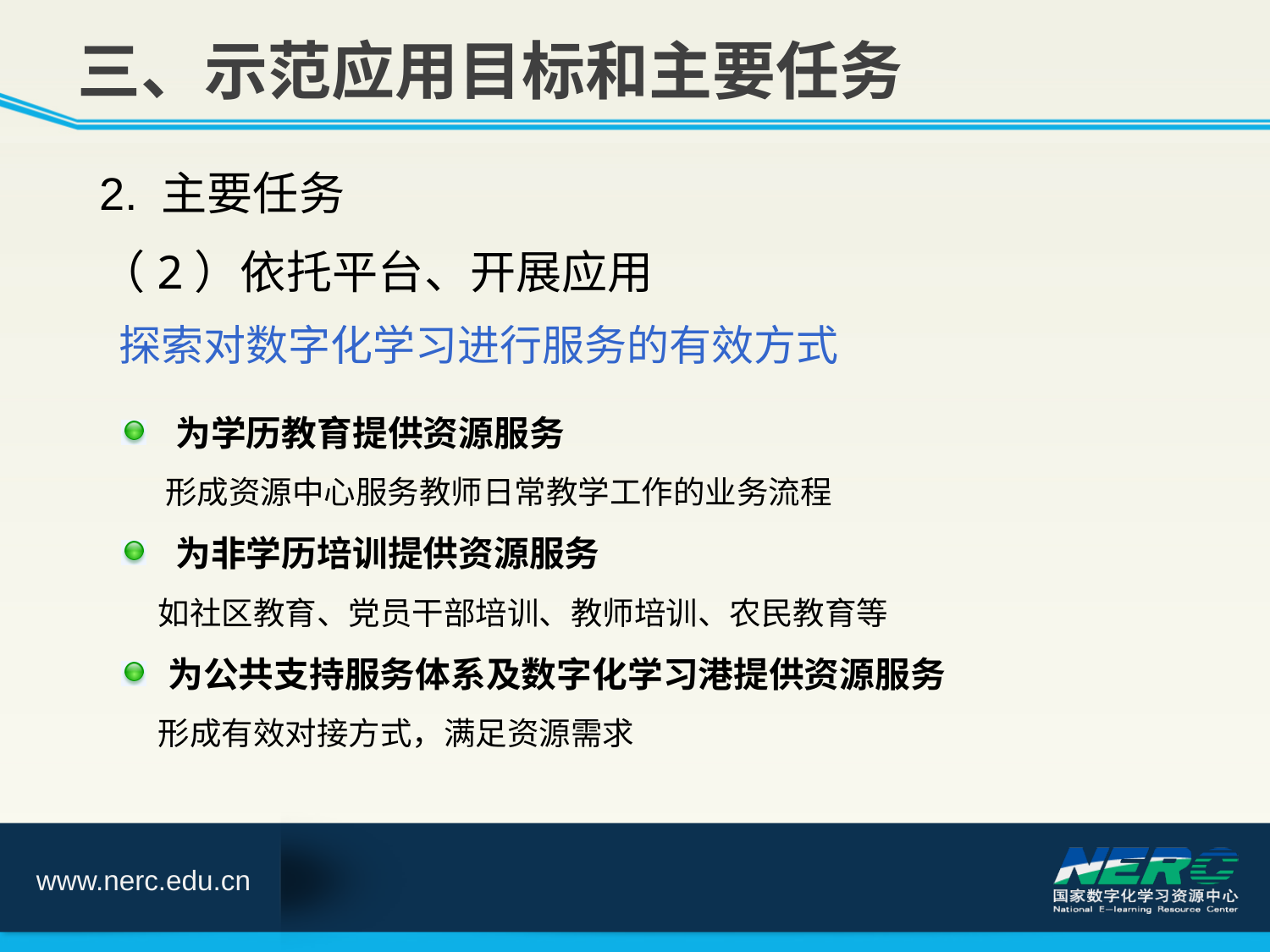

三、示范应用目标和主要任务
2. 主要任务
（2）依托平台、开展应用
 探索对数字化学习进行服务的有效方式

  为学历教育提供资源服务
     形成资源中心服务教师日常教学工作的业务流程
  为非学历培训提供资源服务
    如社区教育、党员干部培训、教师培训、农民教育等
 为公共支持服务体系及数字化学习港提供资源服务
    形成有效对接方式，满足资源需求